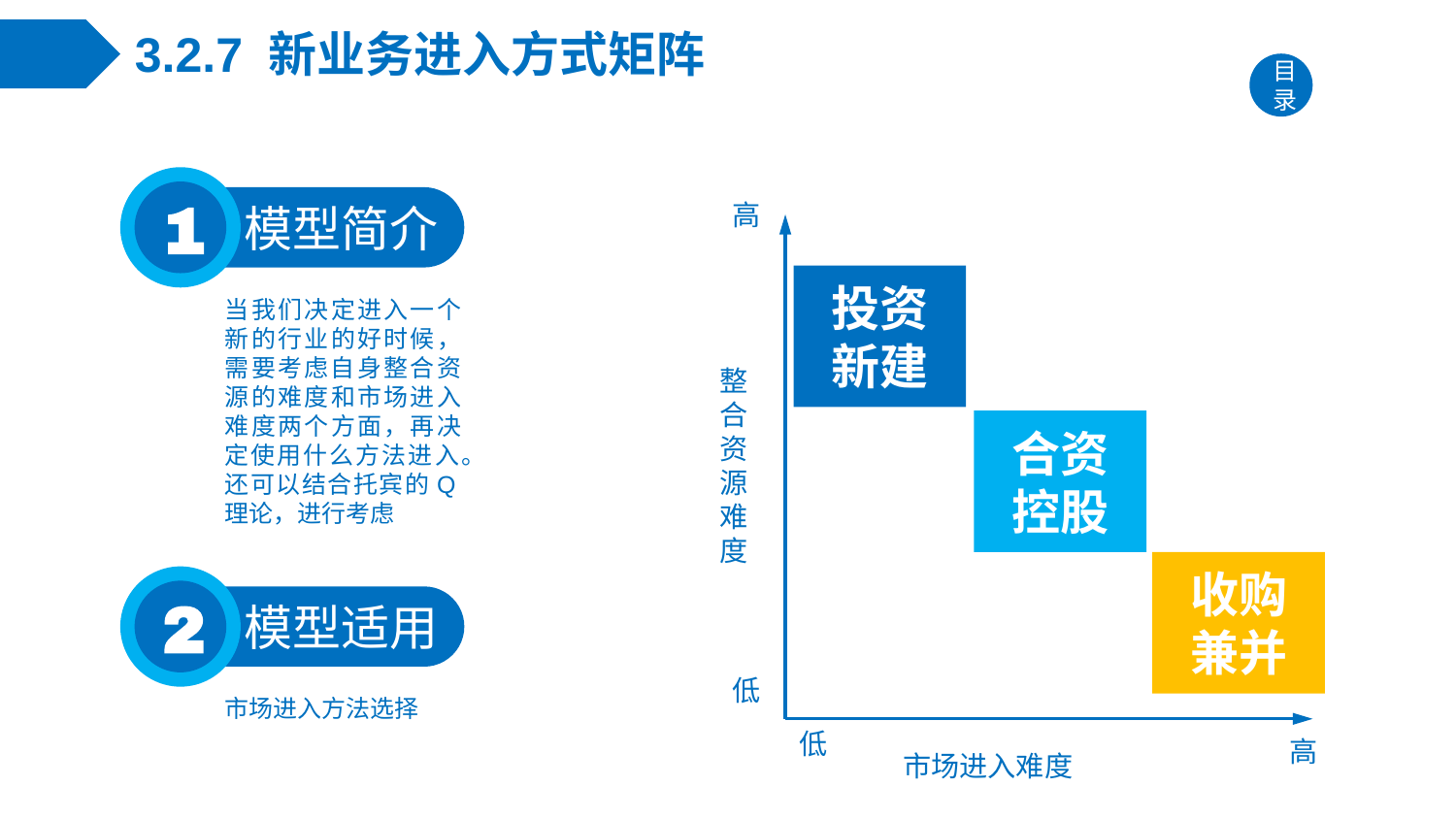

# 3.2.7 新业务进入方式矩阵
目录

1
模型简介
高
投资新建
当我们决定进入一个新的行业的好时候，需要考虑自身整合资源的难度和市场进入难度两个方面，再决定使用什么方法进入。还可以结合托宾的Q理论，进行考虑
整合资源难度
合资控股
收购兼并

2
模型适用
低
市场进入方法选择
低
高
市场进入难度